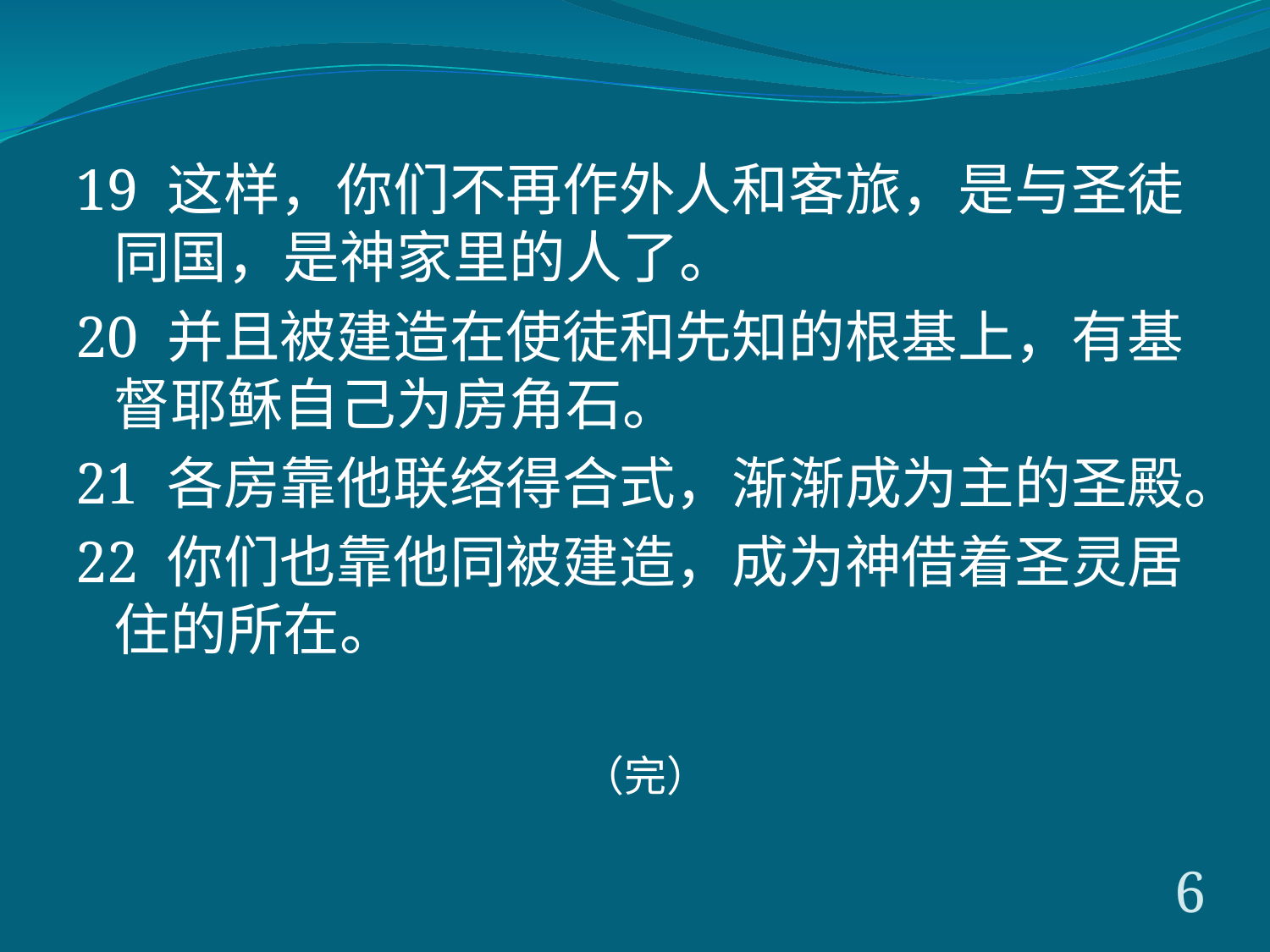

19 这样，你们不再作外人和客旅，是与圣徒同国，是神家里的人了。
20 并且被建造在使徒和先知的根基上，有基督耶稣自己为房角石。
21 各房靠他联络得合式，渐渐成为主的圣殿。
22 你们也靠他同被建造，成为神借着圣灵居住的所在。

（完）

6